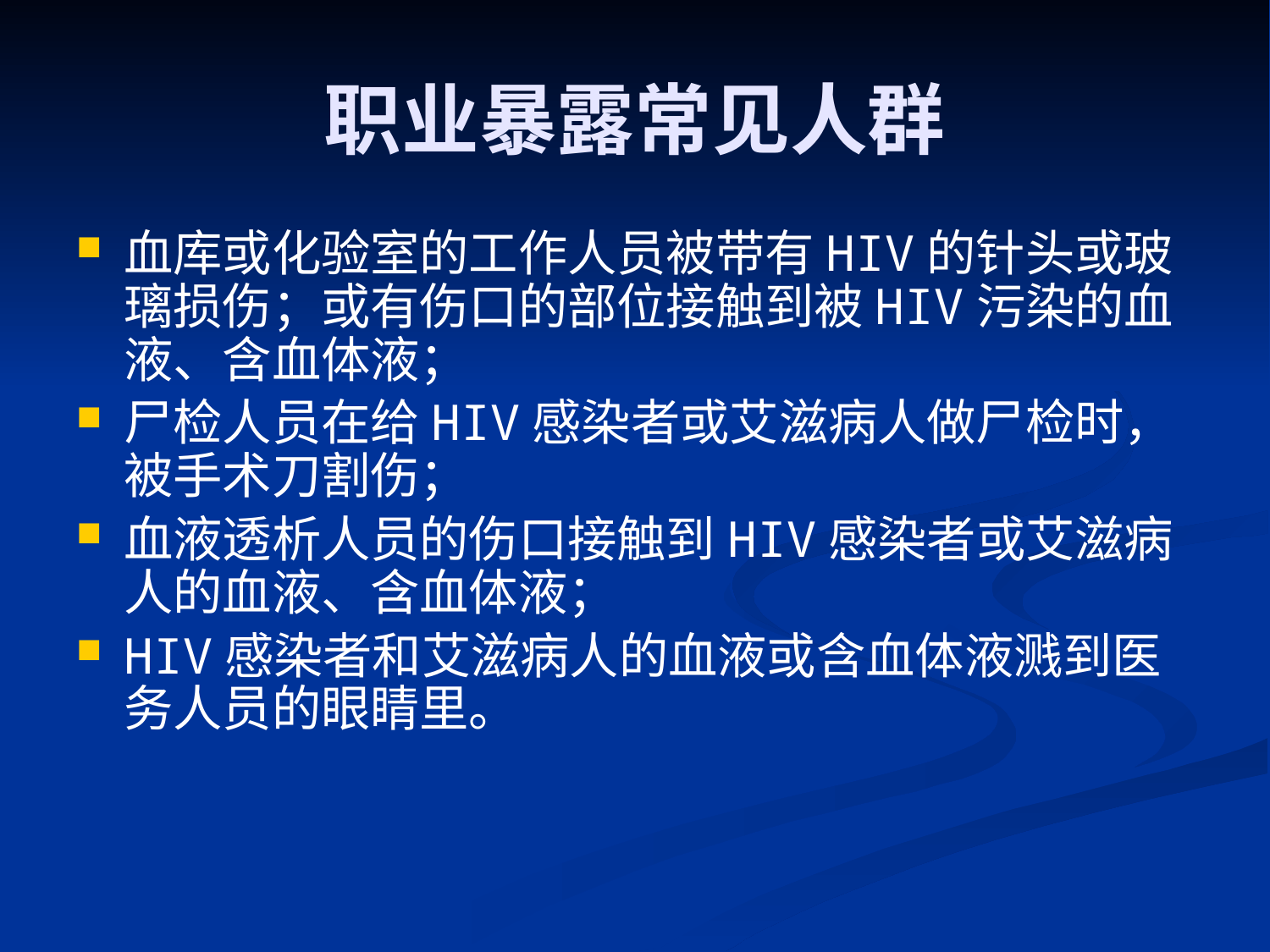

# 职业暴露常见人群
血库或化验室的工作人员被带有HIV的针头或玻璃损伤；或有伤口的部位接触到被HIV污染的血液、含血体液；
尸检人员在给HIV感染者或艾滋病人做尸检时，被手术刀割伤；
血液透析人员的伤口接触到HIV感染者或艾滋病人的血液、含血体液；
HIV感染者和艾滋病人的血液或含血体液溅到医务人员的眼睛里。